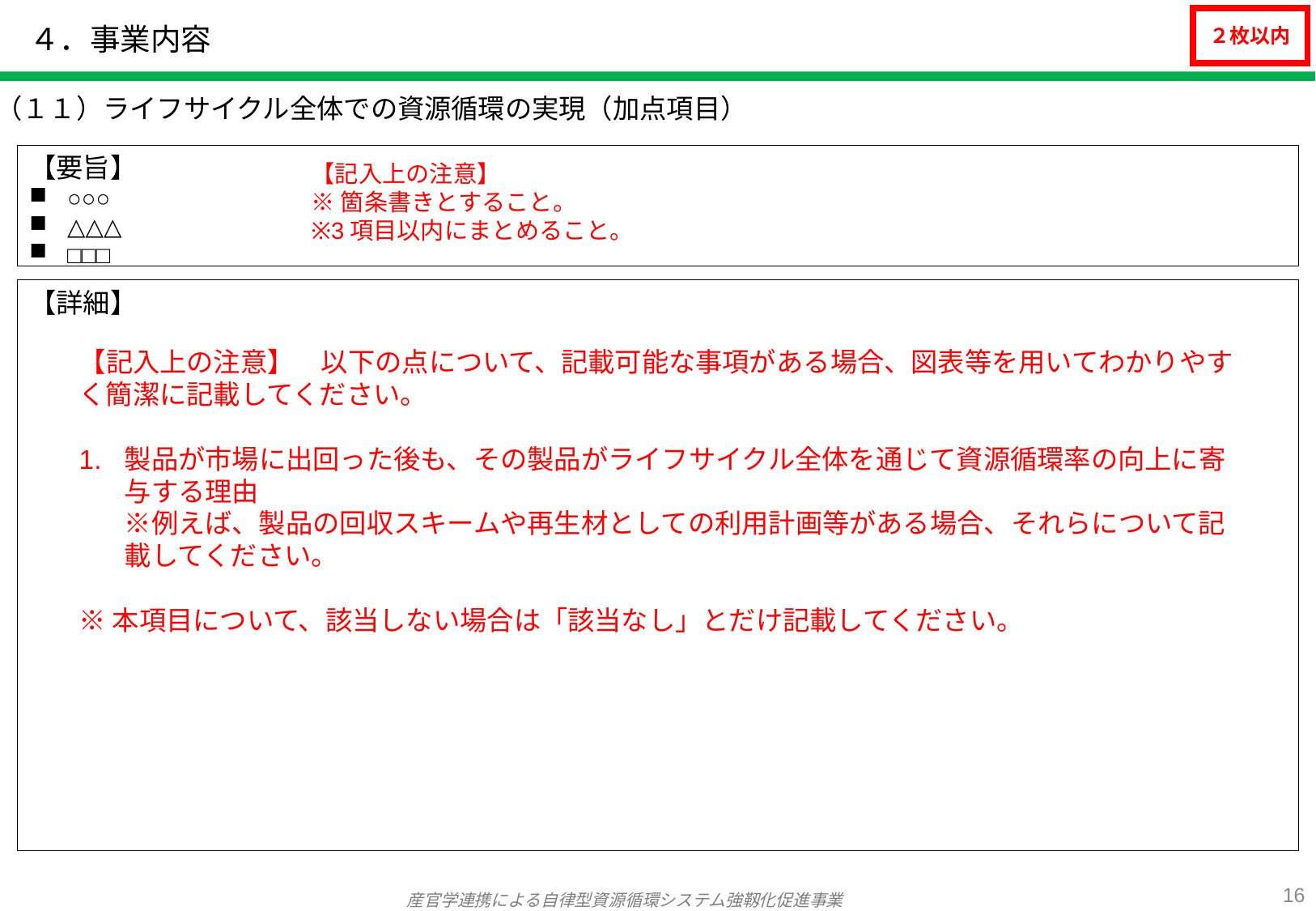

# ４．事業内容
２枚以内
（１１）ライフサイクル全体での資源循環の実現（加点項目）
【要旨】
○○○
△△△
□□□
【記入上の注意】
※箇条書きとすること。
※3項目以内にまとめること。
【詳細】
【記入上の注意】　以下の点について、記載可能な事項がある場合、図表等を用いてわかりやすく簡潔に記載してください。

製品が市場に出回った後も、その製品がライフサイクル全体を通じて資源循環率の向上に寄与する理由
※例えば、製品の回収スキームや再生材としての利用計画等がある場合、それらについて記載してください。

※本項目について、該当しない場合は「該当なし」とだけ記載してください。
16